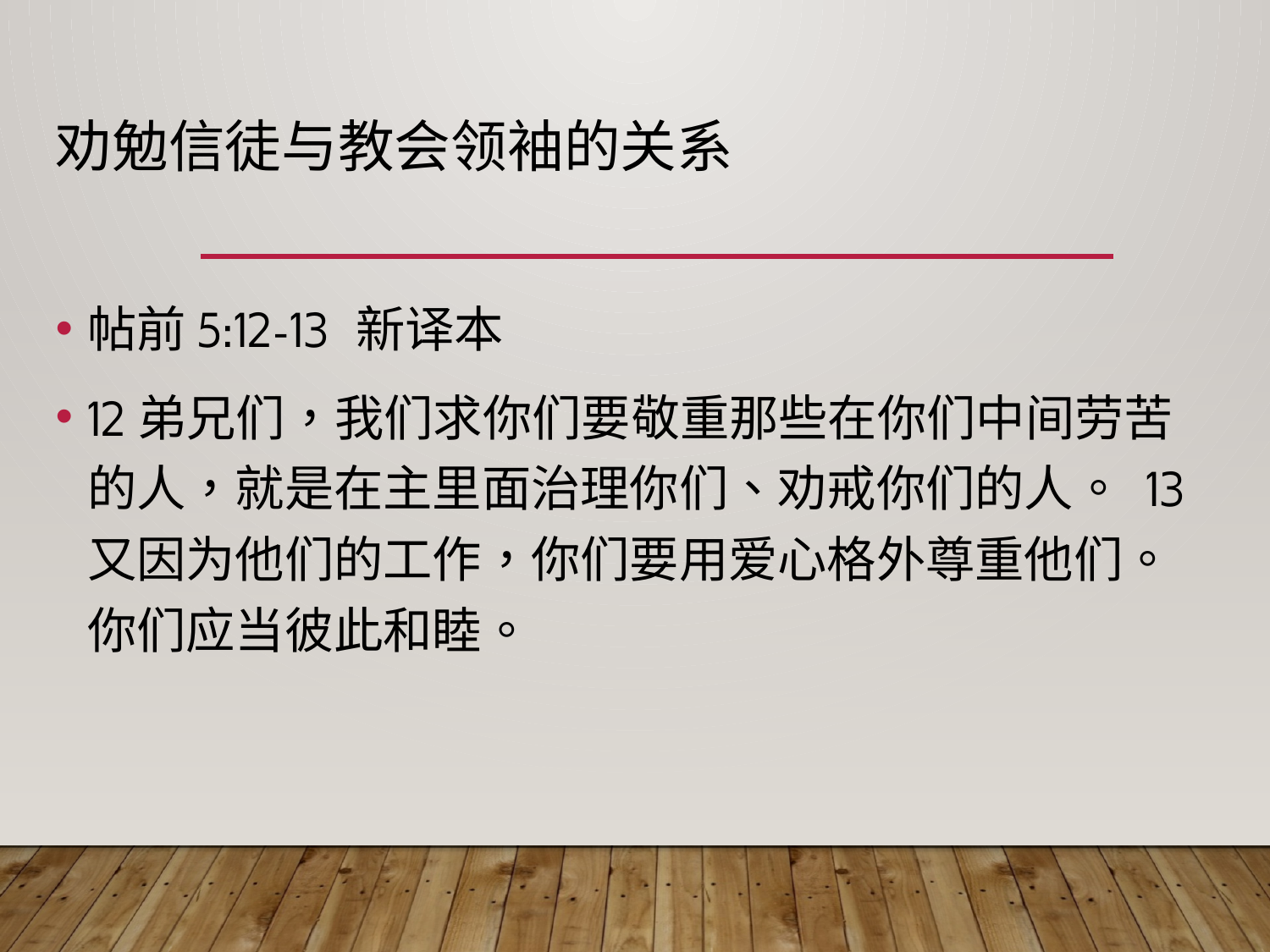

# 劝勉信徒与教会领袖的关系
帖前5:12-13 新译本
12弟兄们，我们求你们要敬重那些在你们中间劳苦的人，就是在主里面治理你们、劝戒你们的人。 13又因为他们的工作，你们要用爱心格外尊重他们。你们应当彼此和睦。